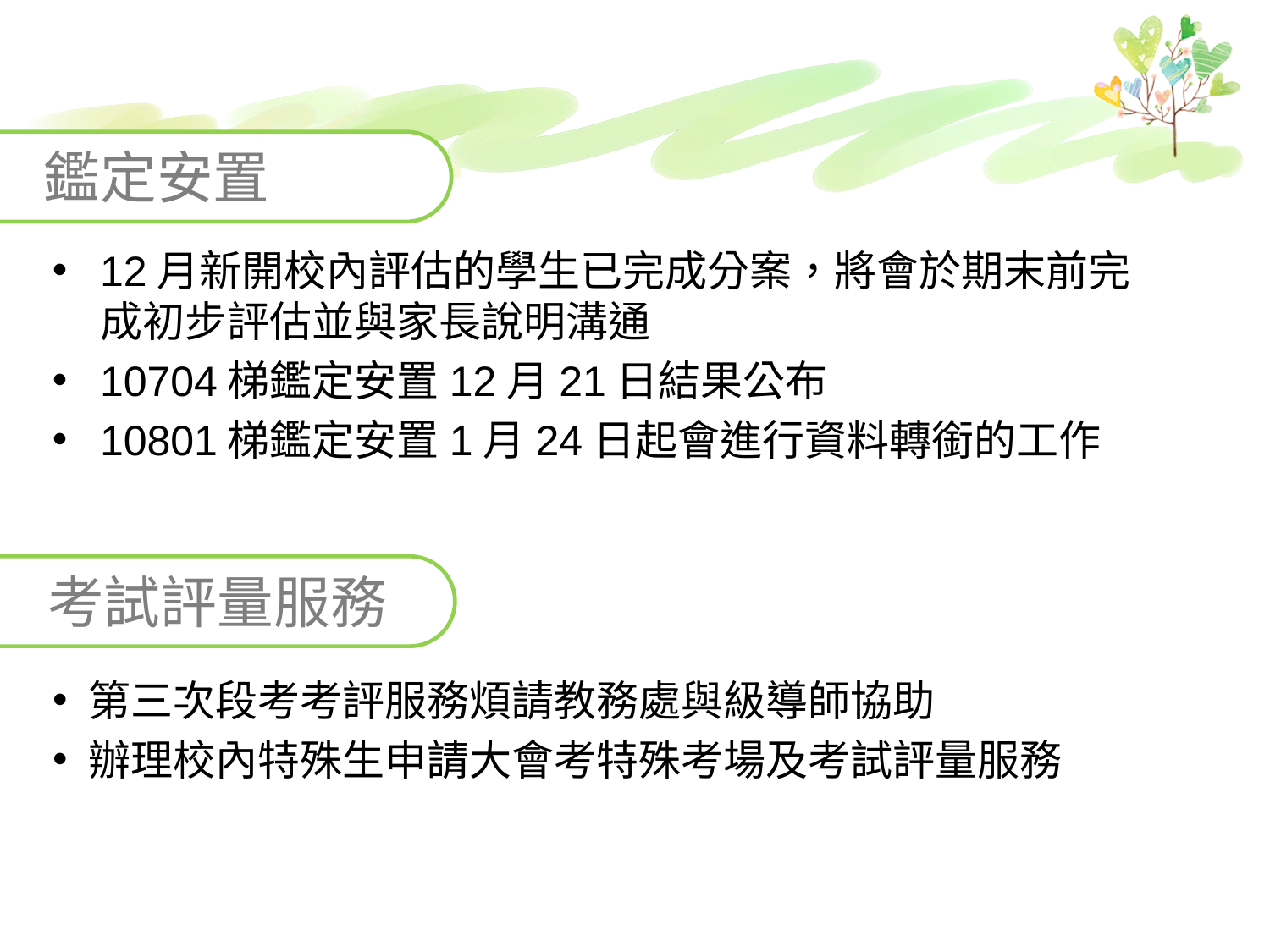

鑑定安置
12月新開校內評估的學生已完成分案，將會於期末前完成初步評估並與家長說明溝通
10704梯鑑定安置12月21日結果公布
10801梯鑑定安置1月24日起會進行資料轉銜的工作

考試評量服務
第三次段考考評服務煩請教務處與級導師協助
辦理校內特殊生申請大會考特殊考場及考試評量服務